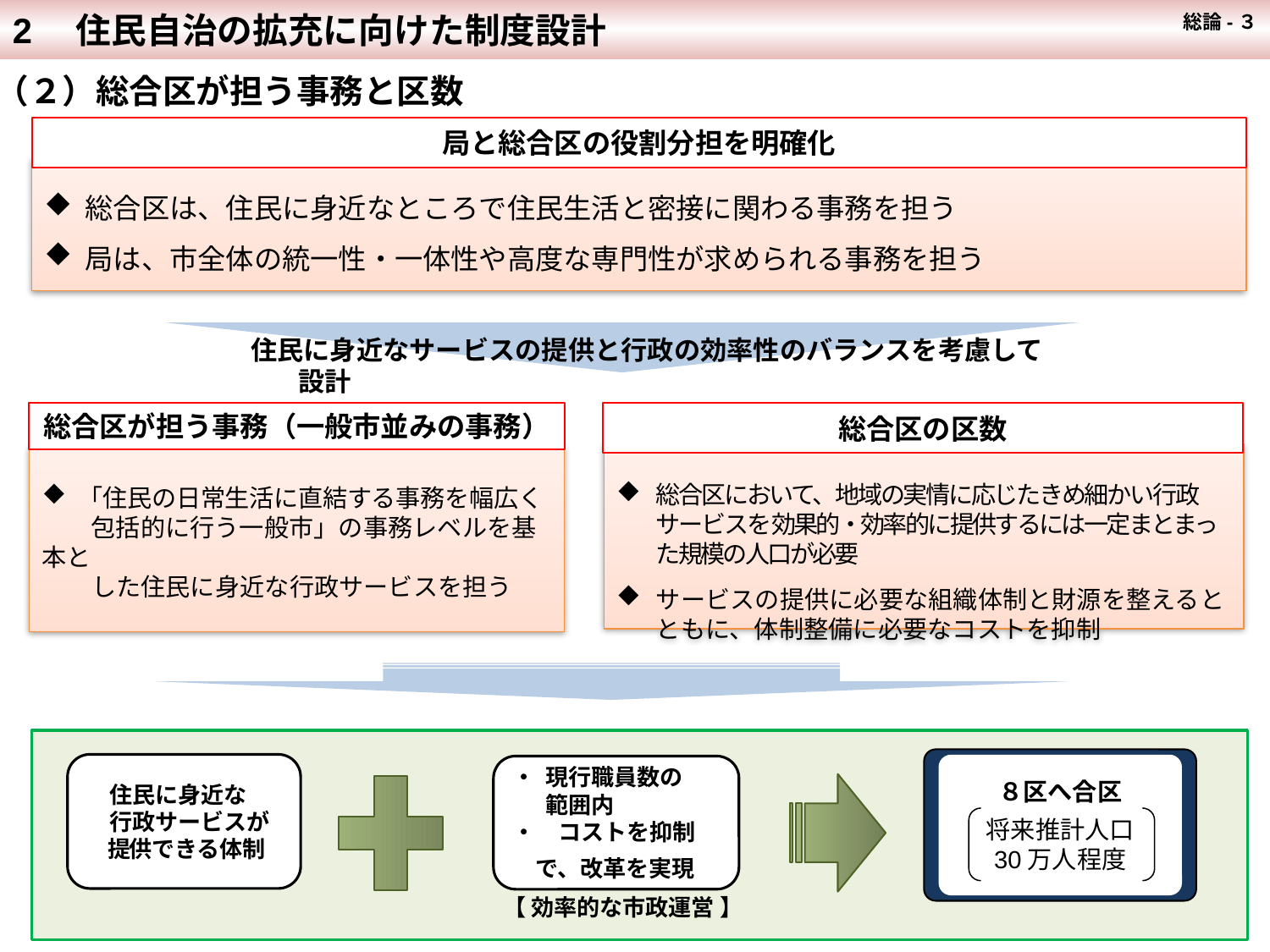

2　住民自治の拡充に向けた制度設計
 総論-３
（２）総合区が担う事務と区数
局と総合区の役割分担を明確化
 総合区は、住民に身近なところで住民生活と密接に関わる事務を担う
 局は、市全体の統一性・一体性や高度な専門性が求められる事務を担う

住民に身近なサービスの提供と行政の効率性のバランスを考慮して設計

総合区が担う事務（一般市並みの事務）
総合区の区数

総合区において、地域の実情に応じたきめ細かい行政サービスを効果的・効率的に提供するには一定まとまった規模の人口が必要

サービスの提供に必要な組織体制と財源を整えるとともに、体制整備に必要なコストを抑制

 「住民の日常生活に直結する事務を幅広く
　　包括的に行う一般市」の事務レベルを基本と
　　した住民に身近な行政サービスを担う

　住民に身近な
　行政サービスが
　提供できる体制
８区へ合区

将来推計人口
30万人程度

・  現行職員数の
　  範囲内
・　コストを抑制

　で、改革を実現

【 効率的な市政運営 】